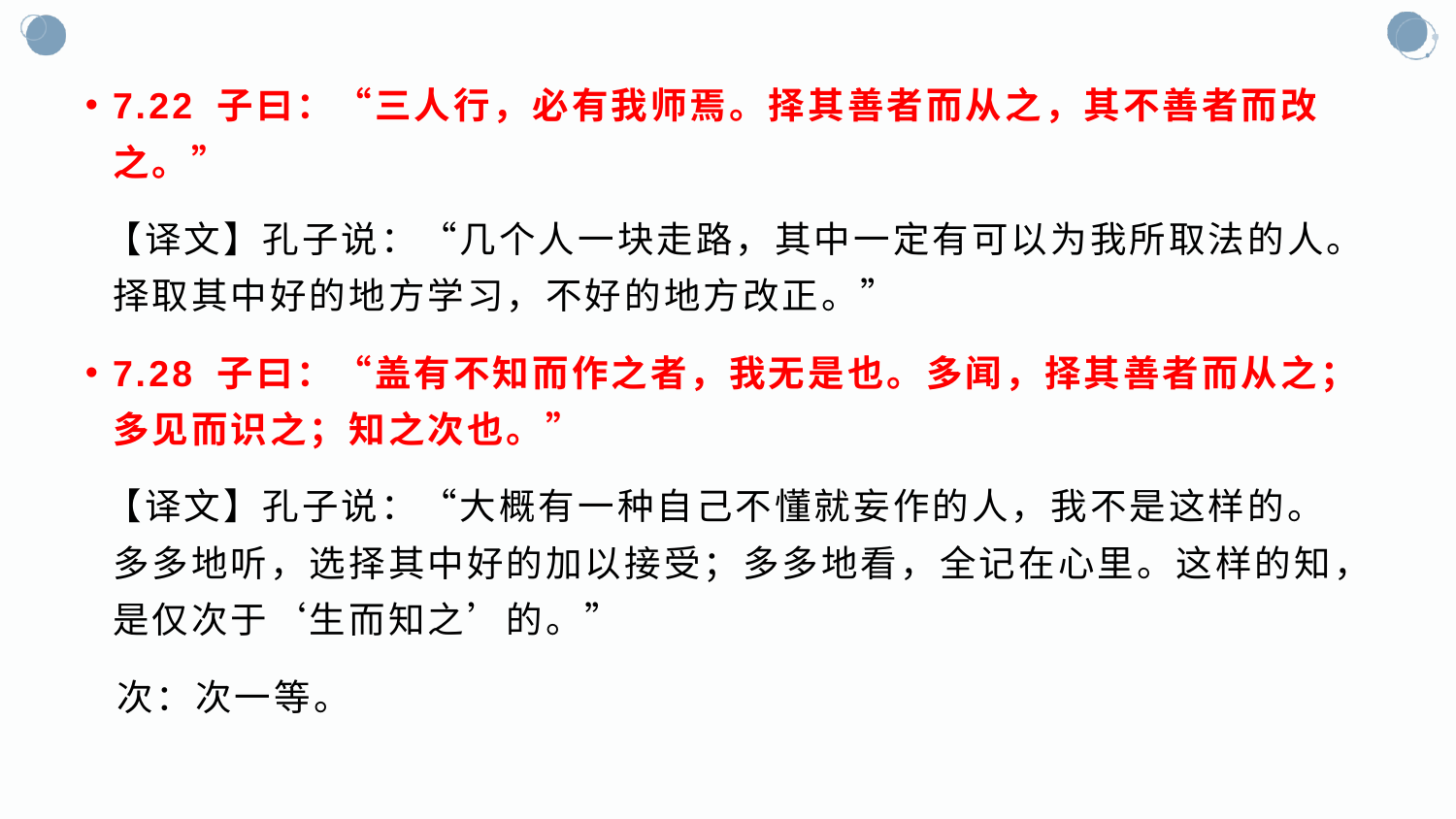

7.22 子曰：“三人行，必有我师焉。择其善者而从之，其不善者而改之。”
 【译文】孔子说：“几个人一块走路，其中一定有可以为我所取法的人。择取其中好的地方学习，不好的地方改正。”
7.28 子曰：“盖有不知而作之者，我无是也。多闻，择其善者而从之；多见而识之；知之次也。”
 【译文】孔子说：“大概有一种自己不懂就妄作的人，我不是这样的。多多地听，选择其中好的加以接受；多多地看，全记在心里。这样的知，是仅次于‘生而知之’的。”
  次：次一等。